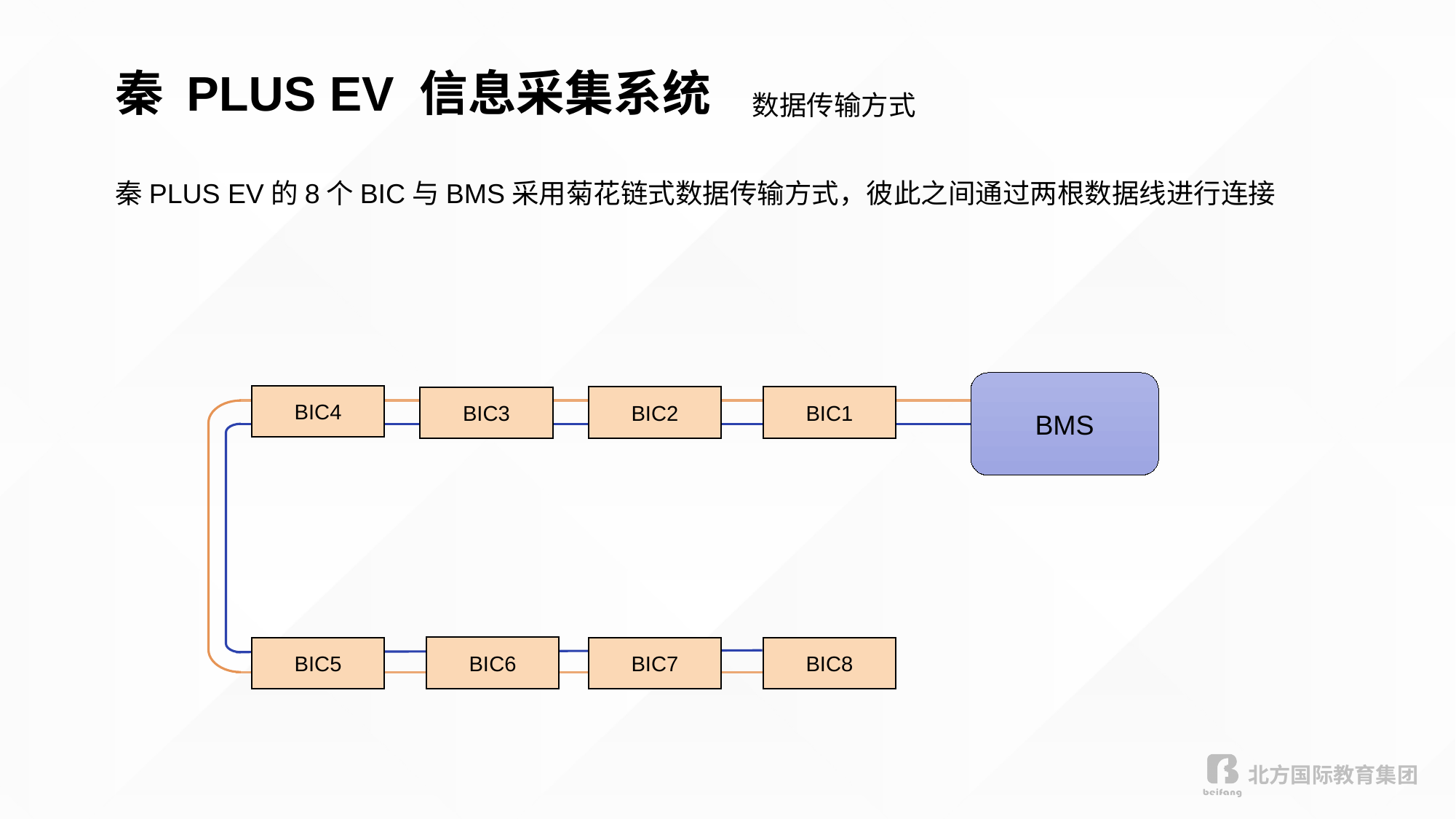

秦 PLUS EV 信息采集系统
数据传输方式
秦PLUS EV的8个BIC与BMS采用菊花链式数据传输方式，彼此之间通过两根数据线进行连接
BMS
BIC4
BIC2
BIC1
BIC3

BIC6
BIC5
BIC7
BIC8